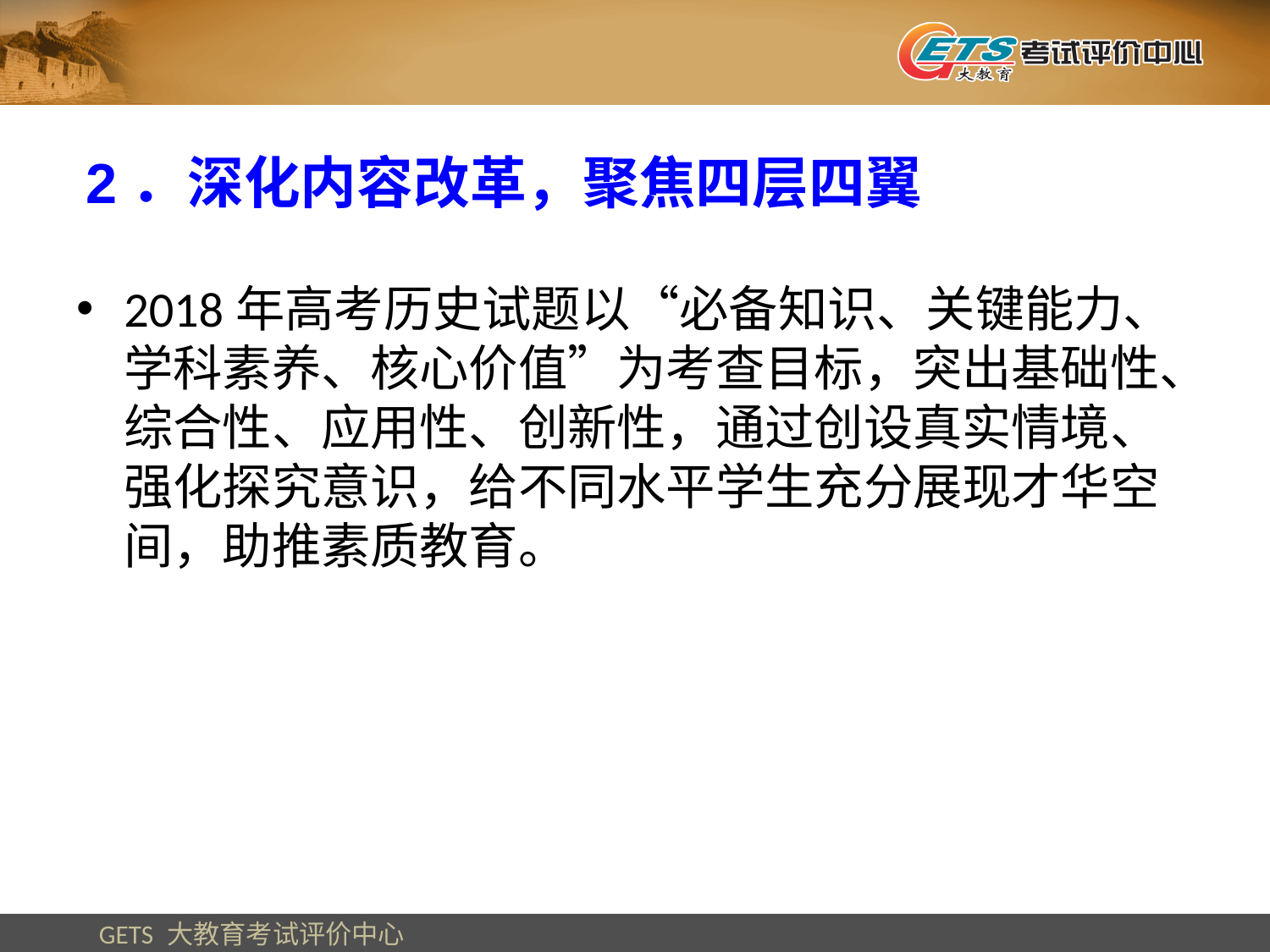

2．深化内容改革，聚焦四层四翼
2018年高考历史试题以“必备知识、关键能力、学科素养、核心价值”为考查目标，突出基础性、综合性、应用性、创新性，通过创设真实情境、强化探究意识，给不同水平学生充分展现才华空间，助推素质教育。